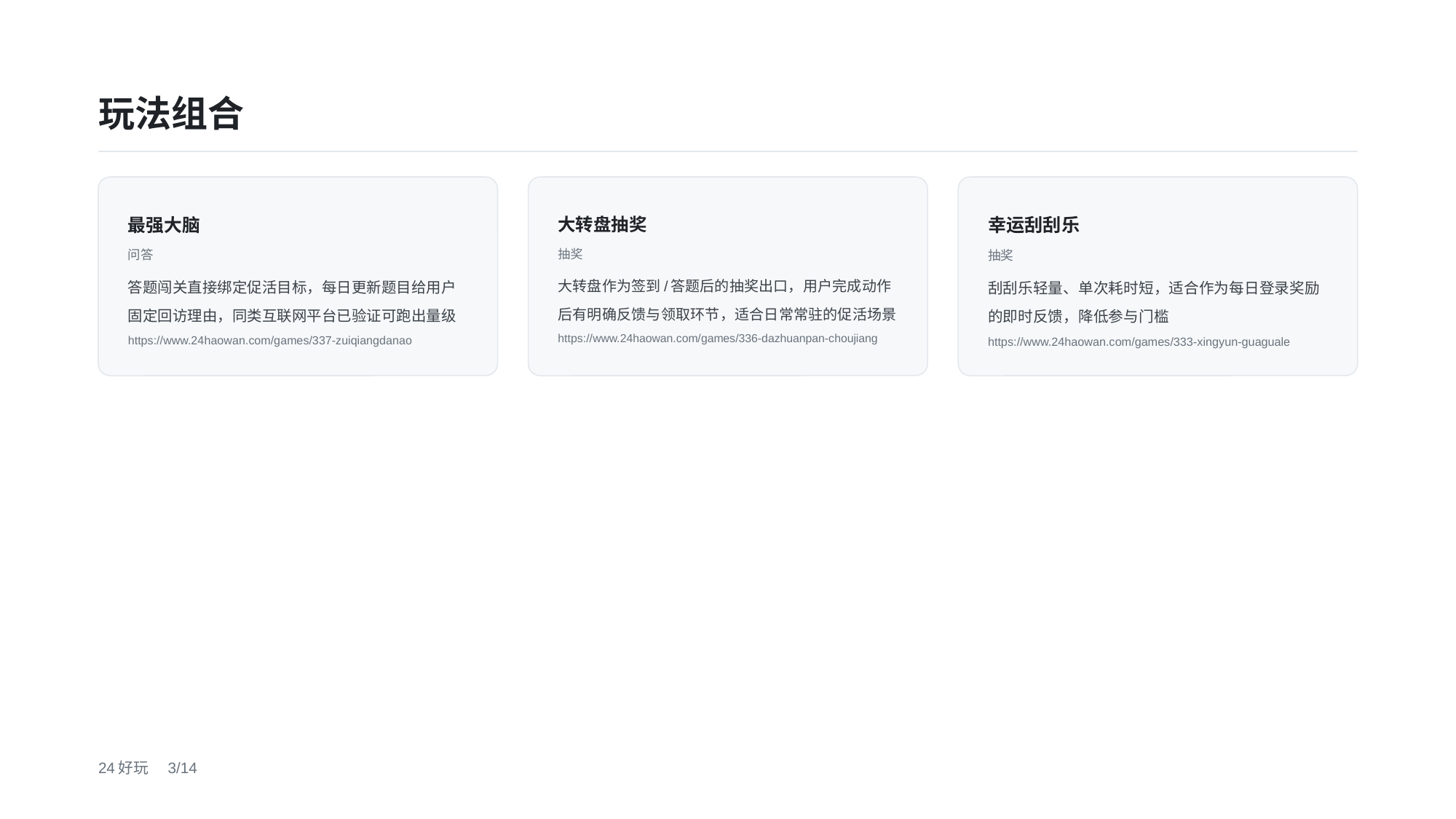

玩法组合

最强大脑
问答
答题闯关直接绑定促活目标，每日更新题目给用户固定回访理由，同类互联网平台已验证可跑出量级
https://www.24haowan.com/games/337-zuiqiangdanao
大转盘抽奖
抽奖
大转盘作为签到/答题后的抽奖出口，用户完成动作后有明确反馈与领取环节，适合日常常驻的促活场景
https://www.24haowan.com/games/336-dazhuanpan-choujiang
幸运刮刮乐
抽奖
刮刮乐轻量、单次耗时短，适合作为每日登录奖励的即时反馈，降低参与门槛
https://www.24haowan.com/games/333-xingyun-guaguale
24好玩　3/14